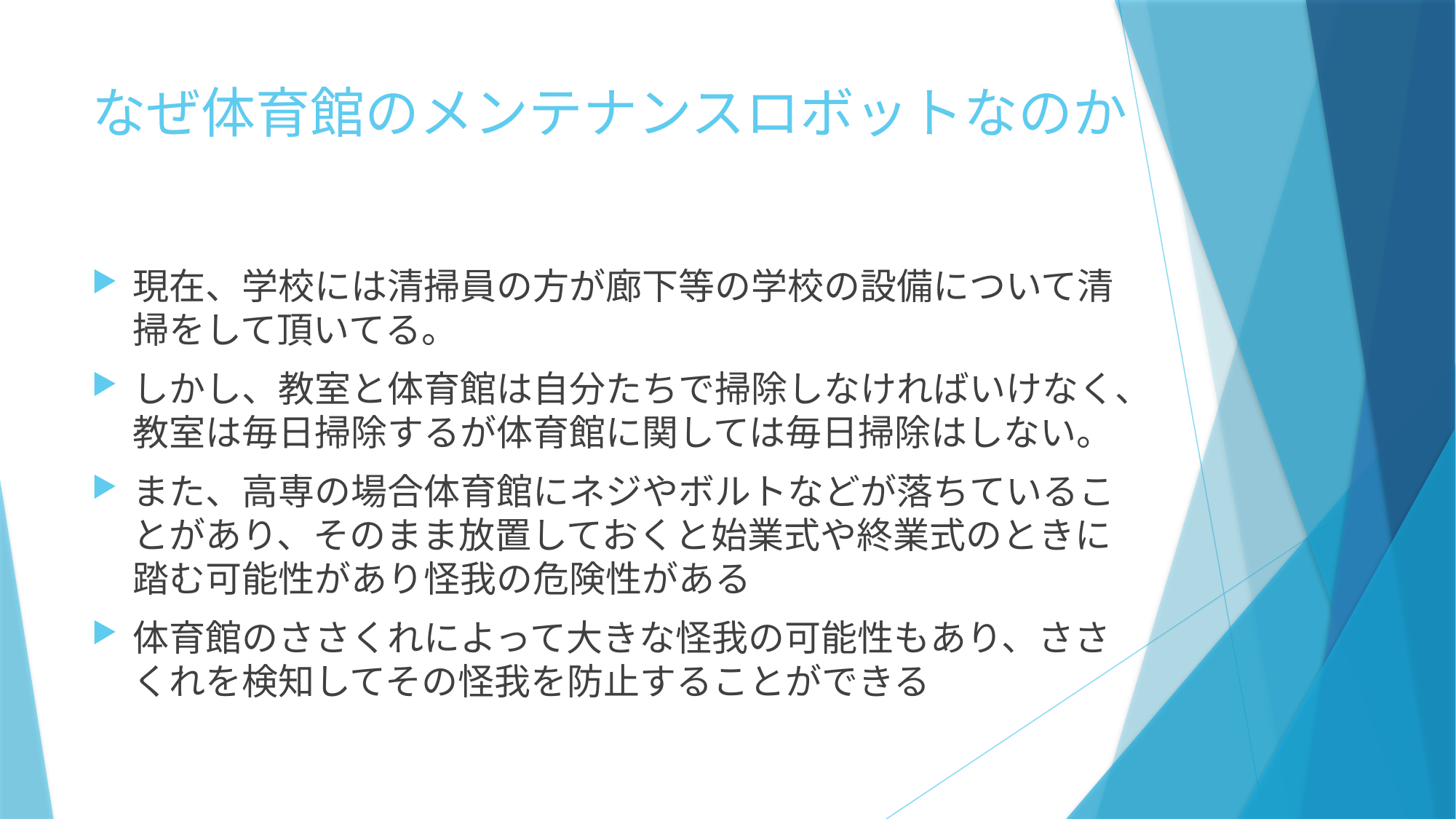

# なぜ体育館のメンテナンスロボットなのか
現在、学校には清掃員の方が廊下等の学校の設備について清掃をして頂いてる。
しかし、教室と体育館は自分たちで掃除しなければいけなく、教室は毎日掃除するが体育館に関しては毎日掃除はしない。
また、高専の場合体育館にネジやボルトなどが落ちていることがあり、そのまま放置しておくと始業式や終業式のときに踏む可能性があり怪我の危険性がある
体育館のささくれによって大きな怪我の可能性もあり、ささくれを検知してその怪我を防止することができる